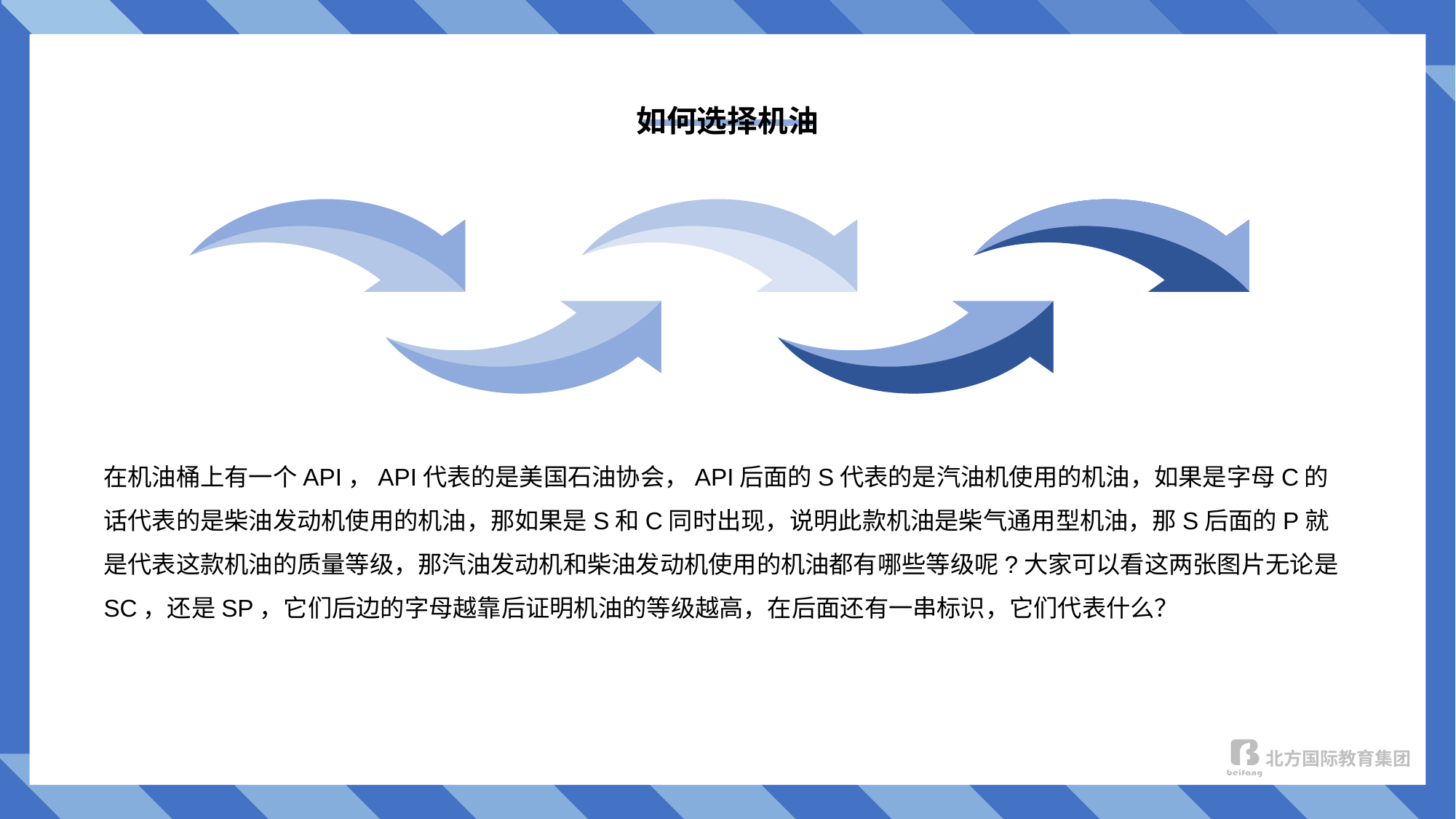

如何选择机油

在机油桶上有一个API，API代表的是美国石油协会，API后面的S代表的是汽油机使用的机油，如果是字母C的话代表的是柴油发动机使用的机油，那如果是S和C同时出现，说明此款机油是柴气通用型机油，那S后面的P就是代表这款机油的质量等级，那汽油发动机和柴油发动机使用的机油都有哪些等级呢?大家可以看这两张图片无论是SC，还是SP，它们后边的字母越靠后证明机油的等级越高，在后面还有一串标识，它们代表什么？